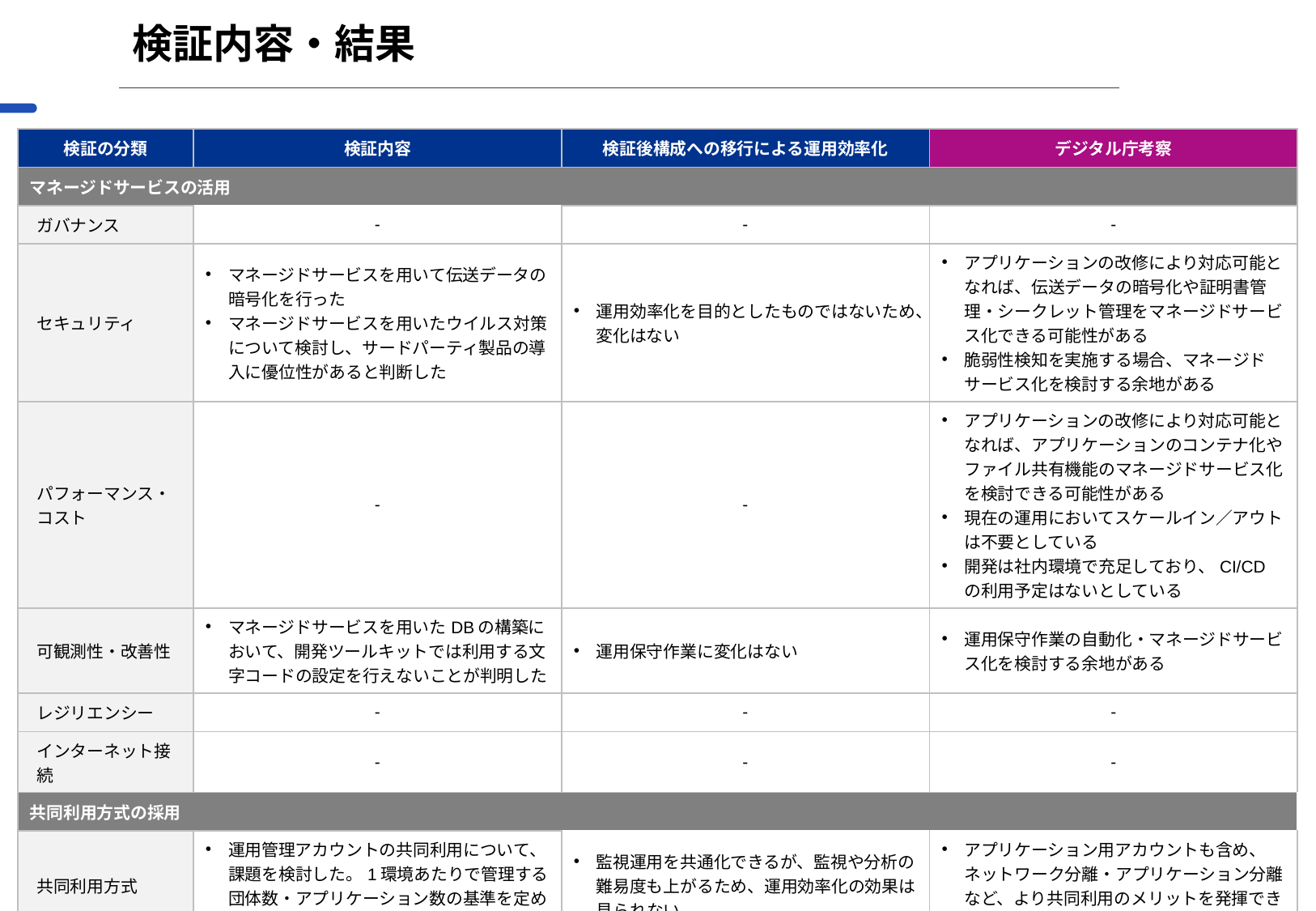

# 検証内容・結果
| 検証の分類 | 検証内容 | 検証後構成への移行による運用効率化 | デジタル庁考察 |
| --- | --- | --- | --- |
| マネージドサービスの活用 |  |  |  |
| ガバナンス | ‐ | ‐ | ‐ |
| セキュリティ | マネージドサービスを用いて伝送データの暗号化を行った マネージドサービスを用いたウイルス対策について検討し、サードパーティ製品の導入に優位性があると判断した | 運用効率化を目的としたものではないため、変化はない | アプリケーションの改修により対応可能となれば、伝送データの暗号化や証明書管理・シークレット管理をマネージドサービス化できる可能性がある 脆弱性検知を実施する場合、マネージドサービス化を検討する余地がある |
| パフォーマンス・コスト | ‐ | ‐ | アプリケーションの改修により対応可能となれば、アプリケーションのコンテナ化やファイル共有機能のマネージドサービス化を検討できる可能性がある 現在の運用においてスケールイン／アウトは不要としている 開発は社内環境で充足しており、CI/CDの利用予定はないとしている |
| 可観測性・改善性 | マネージドサービスを用いたDBの構築において、開発ツールキットでは利用する文字コードの設定を行えないことが判明した | 運用保守作業に変化はない | 運用保守作業の自動化・マネージドサービス化を検討する余地がある |
| レジリエンシー | ‐ | ‐ | ‐ |
| インターネット接続 | ‐ | ‐ | ‐ |
| 共同利用方式の採用 |  |  |  |
| 共同利用方式 | 運用管理アカウントの共同利用について、課題を検討した。1環境あたりで管理する団体数・アプリケーション数の基準を定めていく方針とする | 監視運用を共通化できるが、監視や分析の難易度も上がるため、運用効率化の効果は見られない | アプリケーション用アカウントも含め、ネットワーク分離・アプリケーション分離など、より共同利用のメリットを発揮できる構成を検討する余地がある |
| その他 |  |  |  |
| 仮想サーバーの スケーリング | 仮想サーバーの垂直スケーリング／水平スケーリングにおける課題を確認した | 運用効率化を目的としたものではないため、変化はない | ‐ |
42